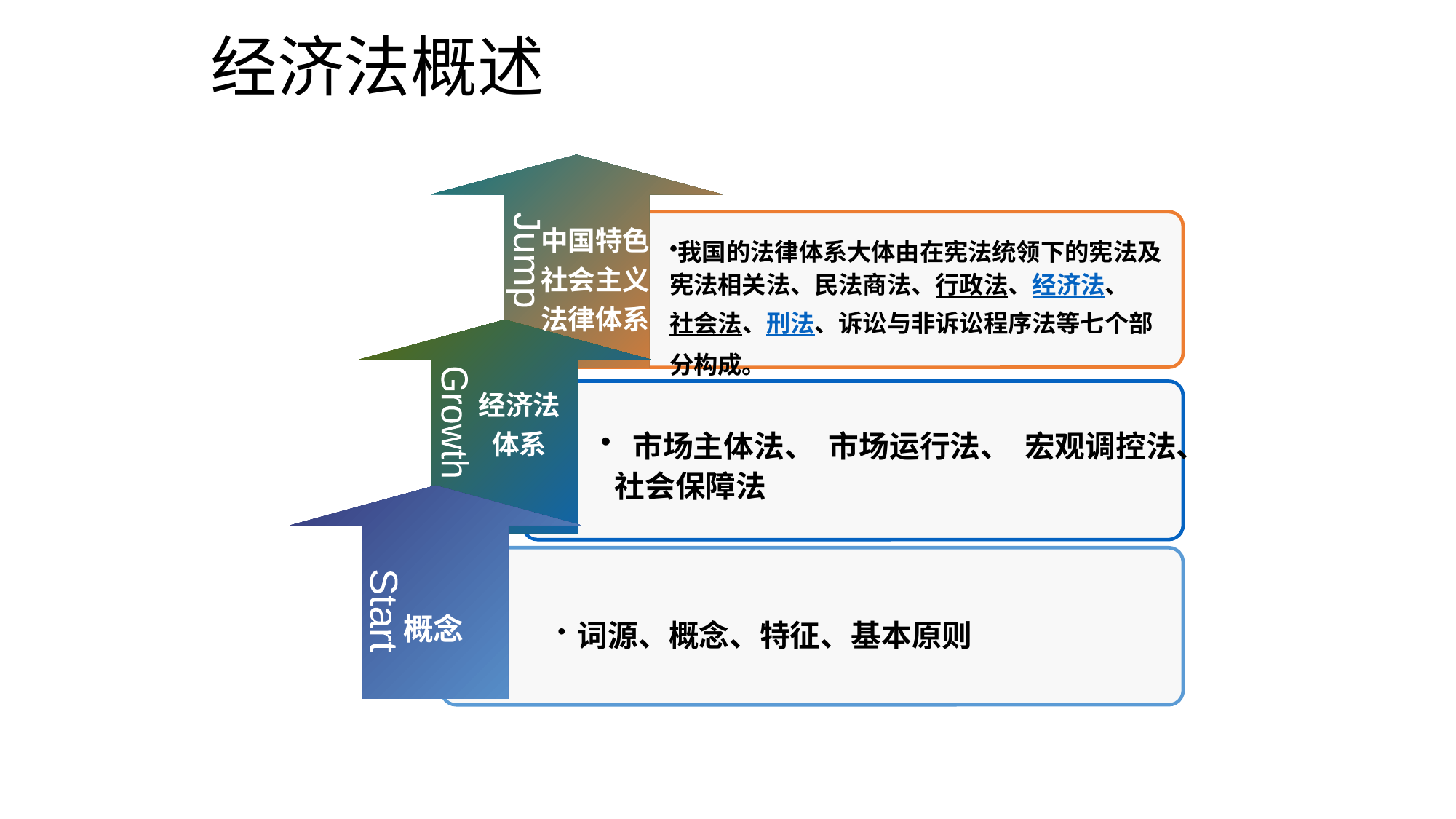

经济法概述

#
中国特色社会主义法律体系

我国的法律体系大体由在宪法统领下的宪法及宪法相关法、民法商法、行政法、经济法、社会法、刑法、诉讼与非诉讼程序法等七个部分构成。
Jump

经济法体系

Growth
  市场主体法、  市场运行法、  宏观调控法、  社会保障法

概念
Start
 词源、概念、特征、基本原则